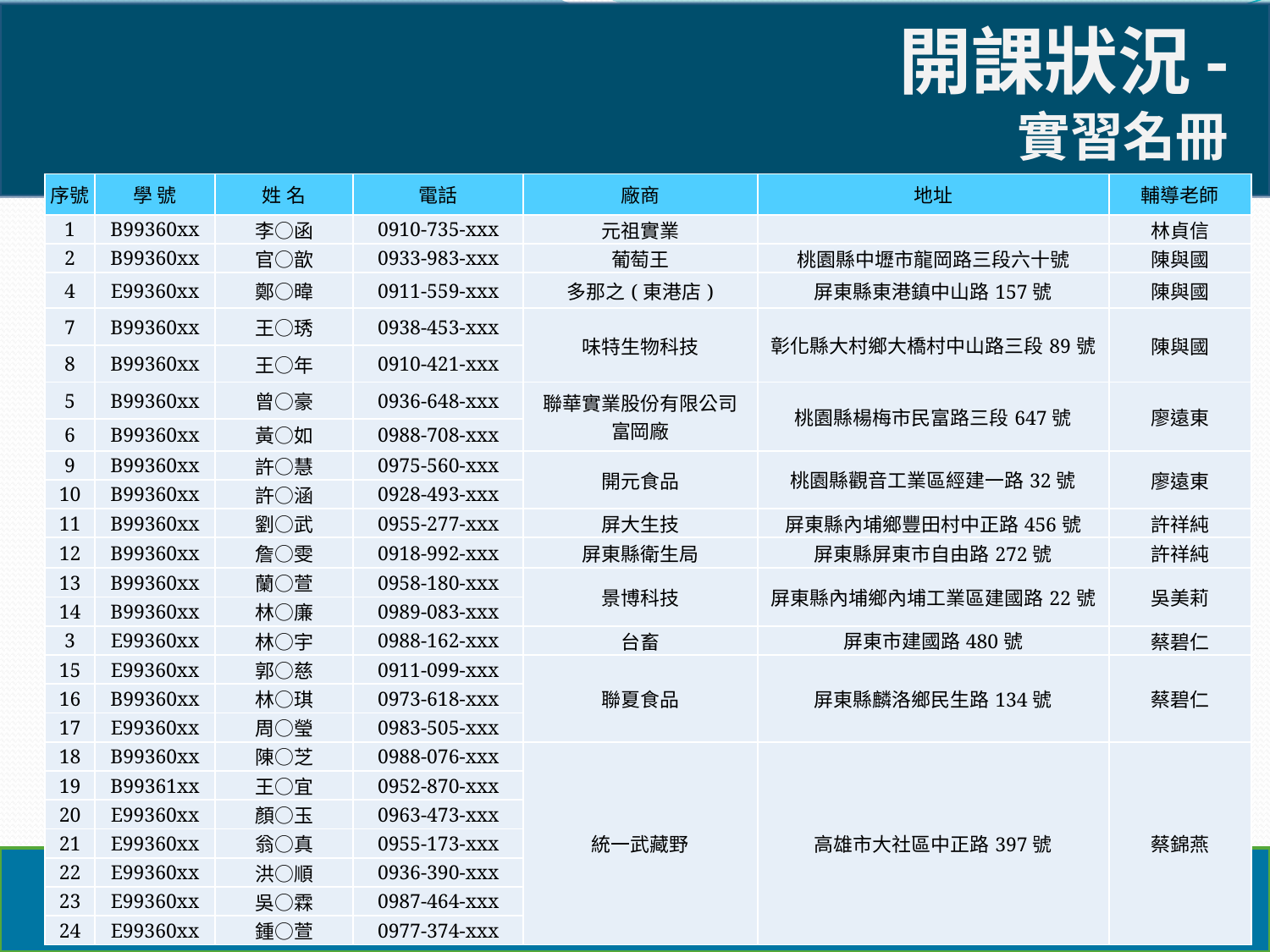

# 開課狀況- 實習名冊
| 序號 | 學 號 | 姓 名 | 電話 | 廠商 | 地址 | 輔導老師 |
| --- | --- | --- | --- | --- | --- | --- |
| 1 | B99360xx | 李○函 | 0910-735-xxx | 元祖實業 |  | 林貞信 |
| 2 | B99360xx | 官○歆 | 0933-983-xxx | 葡萄王 | 桃園縣中壢市龍岡路三段六十號 | 陳與國 |
| 4 | E99360xx | 鄭○暐 | 0911-559-xxx | 多那之(東港店) | 屏東縣東港鎮中山路157號 | 陳與國 |
| 7 | B99360xx | 王○琇 | 0938-453-xxx | 味特生物科技 | 彰化縣大村鄉大橋村中山路三段89號 | 陳與國 |
| 8 | B99360xx | 王○年 | 0910-421-xxx |  |  |  |
| 5 | B99360xx | 曾○豪 | 0936-648-xxx | 聯華實業股份有限公司 富岡廠 | 桃園縣楊梅市民富路三段647號 | 廖遠東 |
| 6 | B99360xx | 黃○如 | 0988-708-xxx |  |  |  |
| 9 | B99360xx | 許○慧 | 0975-560-xxx | 開元食品 | 桃園縣觀音工業區經建一路32號 | 廖遠東 |
| 10 | B99360xx | 許○涵 | 0928-493-xxx |  |  |  |
| 11 | B99360xx | 劉○武 | 0955-277-xxx | 屏大生技 | 屏東縣內埔鄉豐田村中正路456號 | 許祥純 |
| 12 | B99360xx | 詹○雯 | 0918-992-xxx | 屏東縣衛生局 | 屏東縣屏東市自由路272號 | 許祥純 |
| 13 | B99360xx | 蘭○萱 | 0958-180-xxx | 景博科技 | 屏東縣內埔鄉內埔工業區建國路22號 | 吳美莉 |
| 14 | B99360xx | 林○廉 | 0989-083-xxx |  |  |  |
| 3 | E99360xx | 林○宇 | 0988-162-xxx | 台畜 | 屏東市建國路480號 | 蔡碧仁 |
| 15 | E99360xx | 郭○慈 | 0911-099-xxx | 聯夏食品 | 屏東縣麟洛鄉民生路134號 | 蔡碧仁 |
| 16 | B99360xx | 林○琪 | 0973-618-xxx |  |  |  |
| 17 | E99360xx | 周○瑩 | 0983-505-xxx |  |  |  |
| 18 | B99360xx | 陳○芝 | 0988-076-xxx | 統一武藏野 | 高雄市大社區中正路397號 | 蔡錦燕 |
| 19 | B99361xx | 王○宜 | 0952-870-xxx |  |  |  |
| 20 | E99360xx | 顏○玉 | 0963-473-xxx |  |  |  |
| 21 | E99360xx | 翁○真 | 0955-173-xxx |  |  |  |
| 22 | E99360xx | 洪○順 | 0936-390-xxx |  |  |  |
| 23 | E99360xx | 吳○霖 | 0987-464-xxx |  |  |  |
| 24 | E99360xx | 鍾○萱 | 0977-374-xxx |  |  |  |